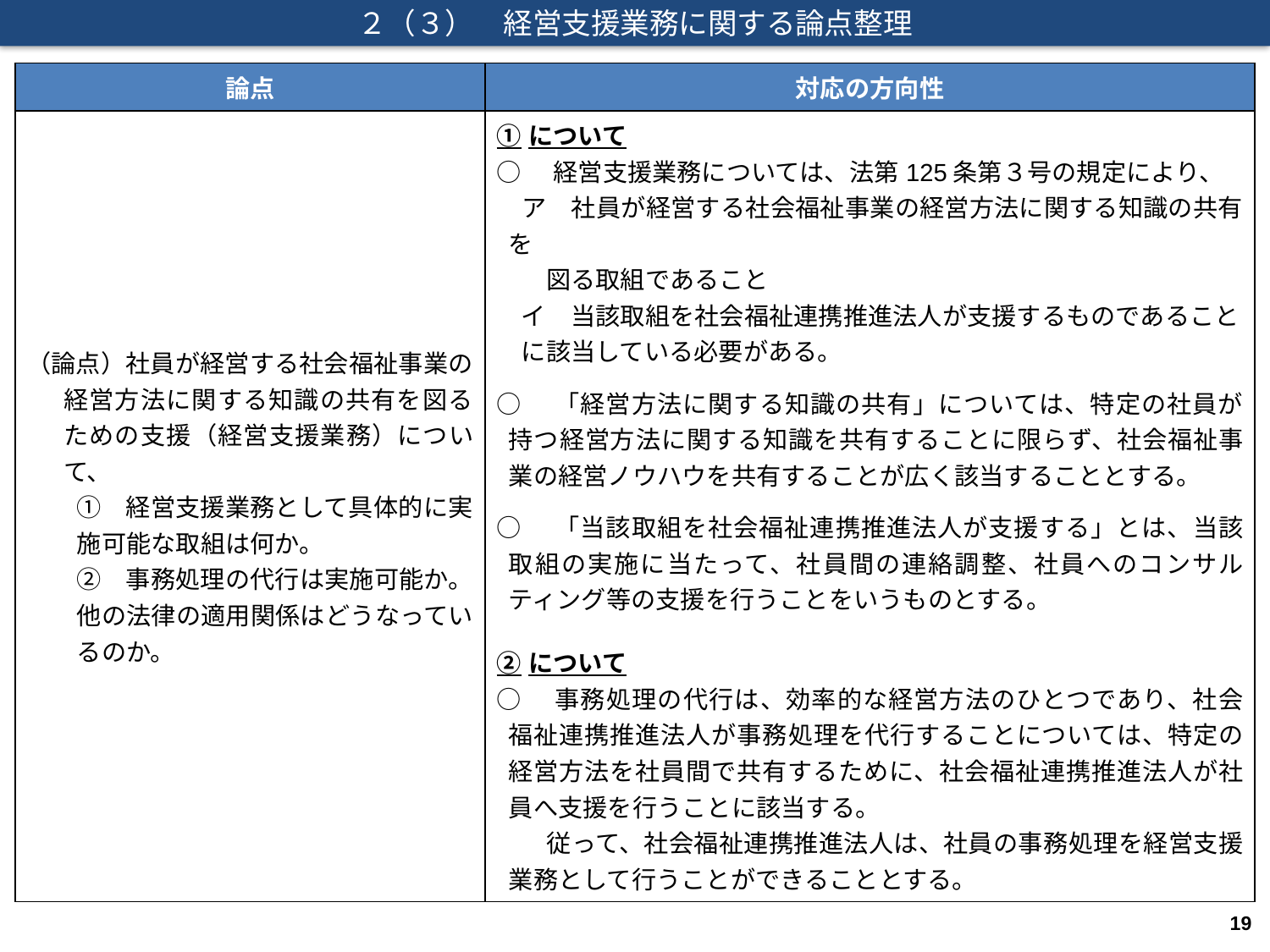

２（３）　経営支援業務に関する論点整理
| 論点 | 対応の方向性 |
| --- | --- |
| （論点）社員が経営する社会福祉事業の経営方法に関する知識の共有を図るための支援（経営支援業務）について、 　　①　経営支援業務として具体的に実施可能な取組は何か。 　　②　事務処理の代行は実施可能か。他の法律の適用関係はどうなっているのか。 | ①について ○　経営支援業務については、法第125条第３号の規定により、 　ア　社員が経営する社会福祉事業の経営方法に関する知識の共有を 　　図る取組であること 　イ　当該取組を社会福祉連携推進法人が支援するものであること 　に該当している必要がある。 ○　「経営方法に関する知識の共有」については、特定の社員が持つ経営方法に関する知識を共有することに限らず、社会福祉事業の経営ノウハウを共有することが広く該当することとする。 ○　「当該取組を社会福祉連携推進法人が支援する」とは、当該取組の実施に当たって、社員間の連絡調整、社員へのコンサルティング等の支援を行うことをいうものとする。 ②について　 ○　事務処理の代行は、効率的な経営方法のひとつであり、社会福祉連携推進法人が事務処理を代行することについては、特定の経営方法を社員間で共有するために、社会福祉連携推進法人が社員へ支援を行うことに該当する。 　　従って、社会福祉連携推進法人は、社員の事務処理を経営支援業務として行うことができることとする。 |
19